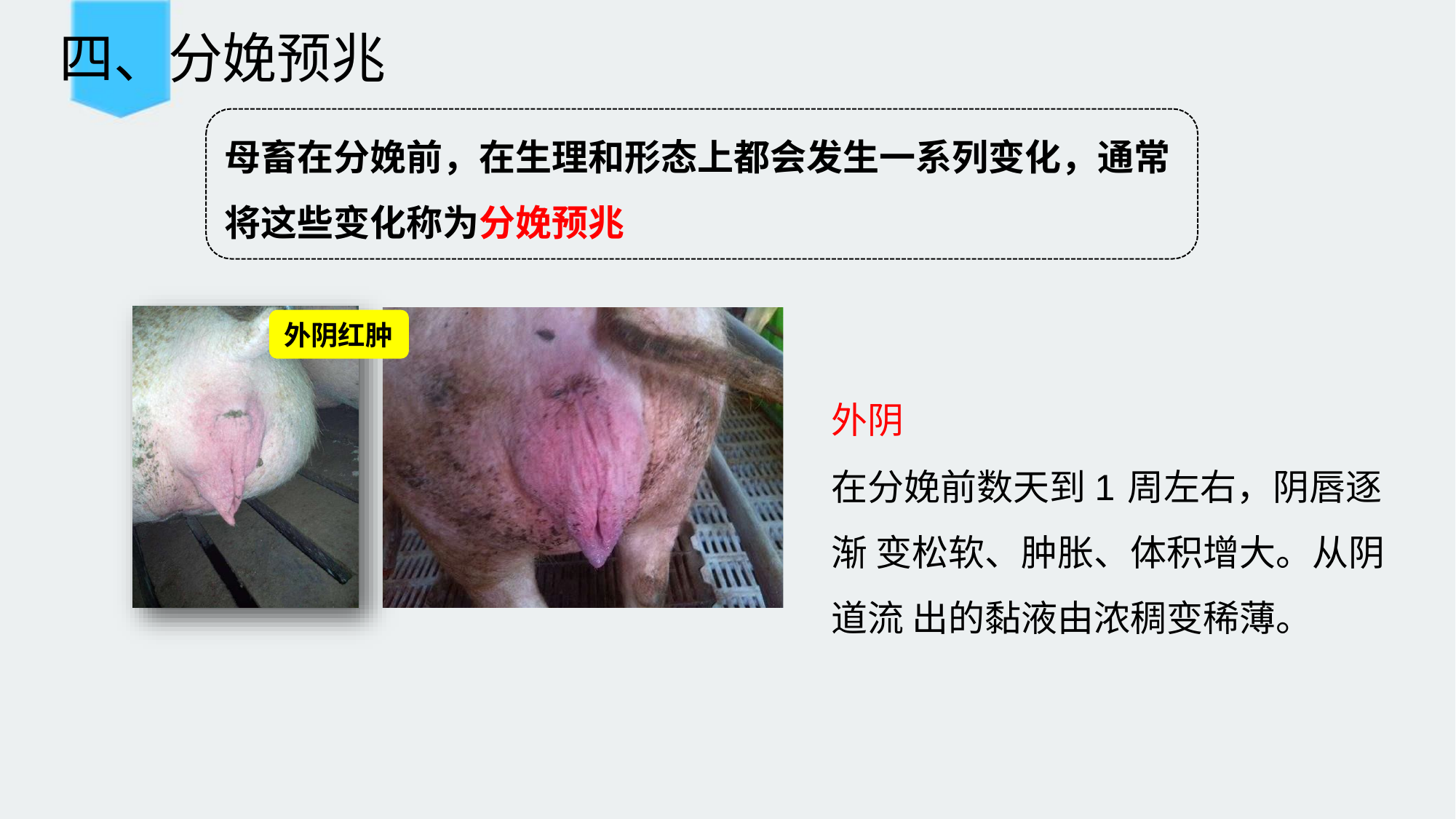

# 四、分娩预兆

母畜在分娩前，在生理和形态上都会发生一系列变化，通常 将这些变化称为分娩预兆

外阴红肿
外阴
在分娩前数天到1周左右，阴唇逐渐 变松软、肿胀、体积增大。从阴道流 出的黏液由浓稠变稀薄。